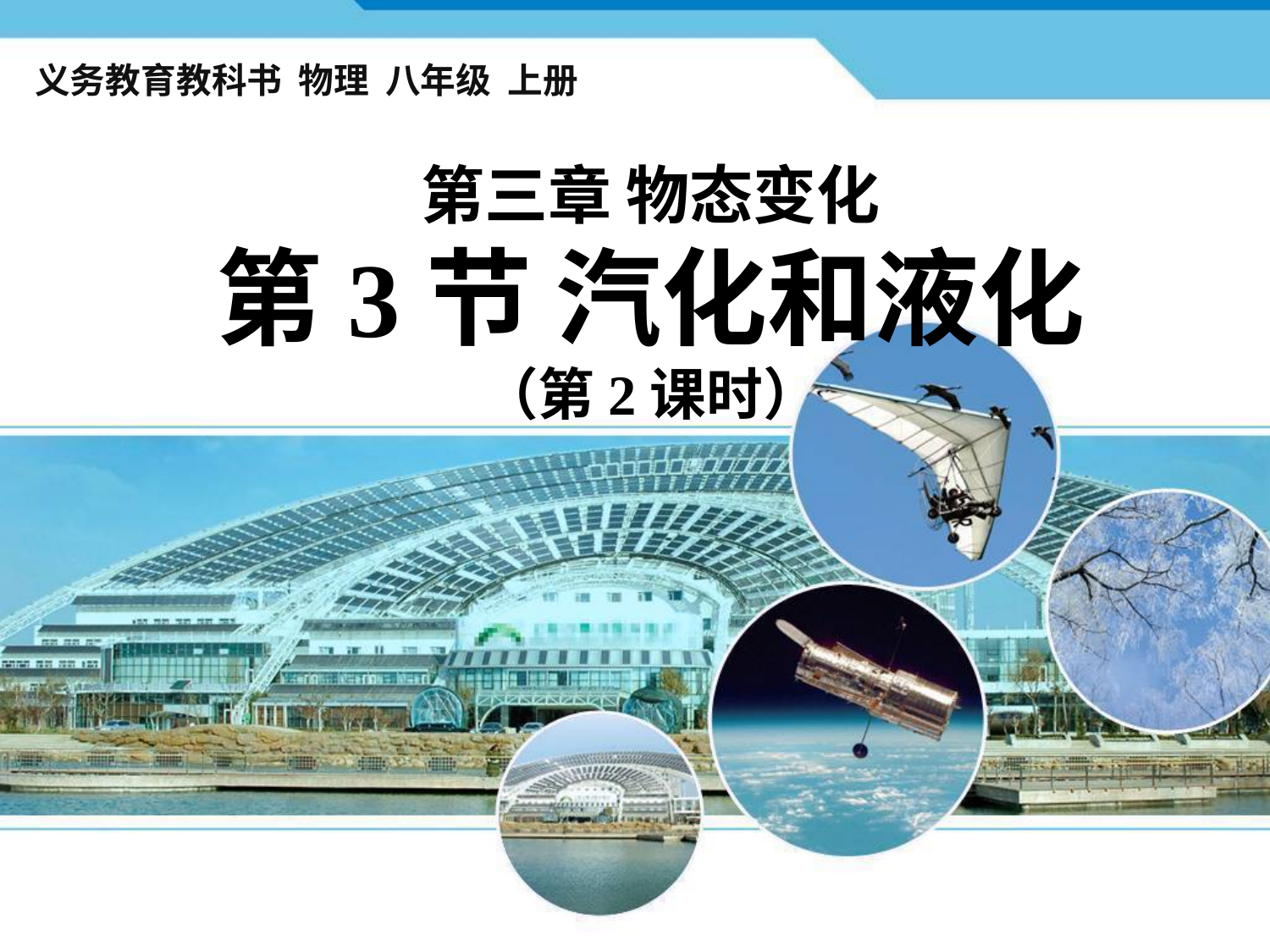

义务教育教科书  物理  八年级  上册
# 第三章 物态变化 第3节 汽化和液化 （第2课时）